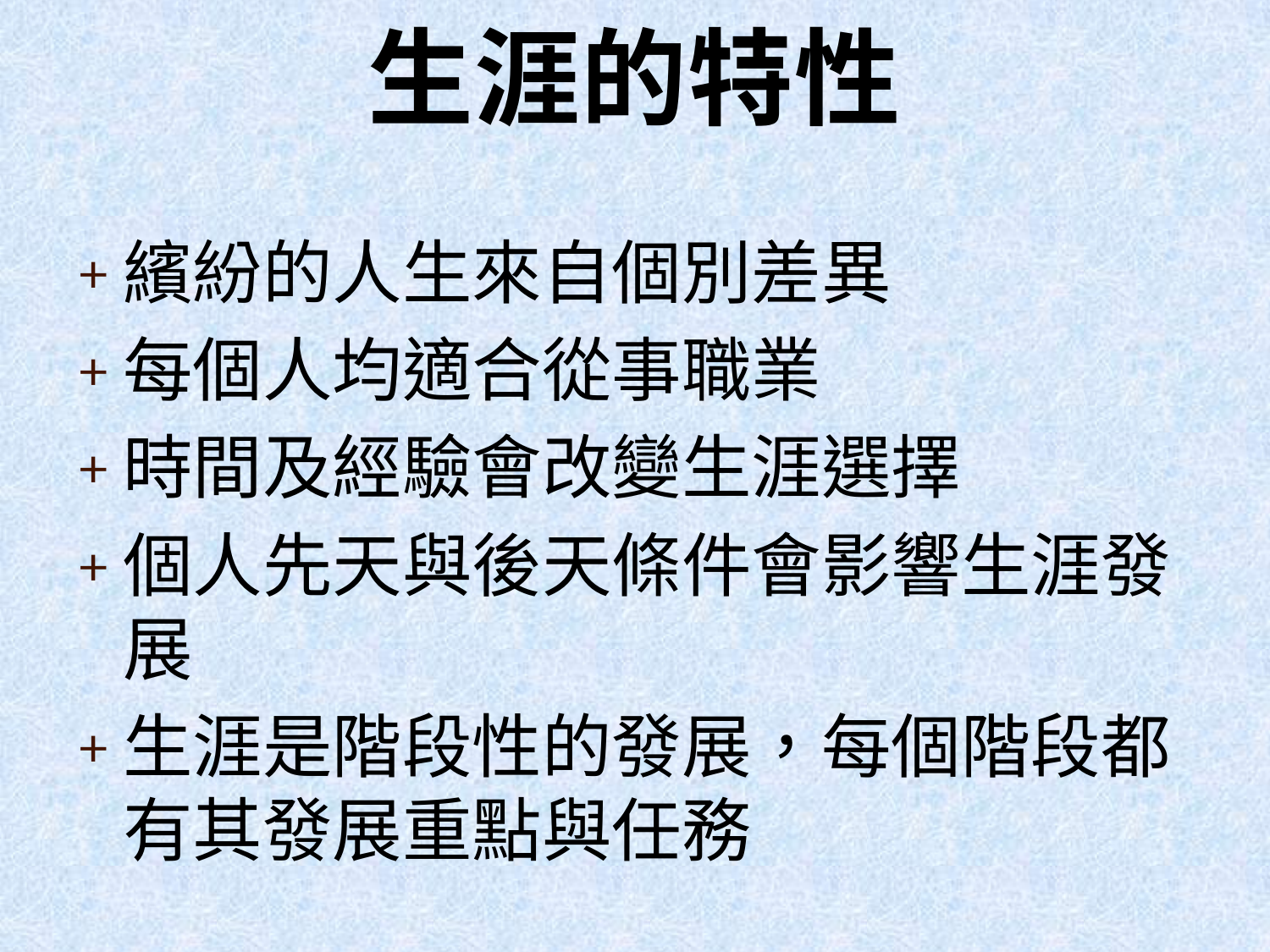

# 生涯的特性
繽紛的人生來自個別差異
每個人均適合從事職業
時間及經驗會改變生涯選擇
個人先天與後天條件會影響生涯發展
生涯是階段性的發展，每個階段都有其發展重點與任務